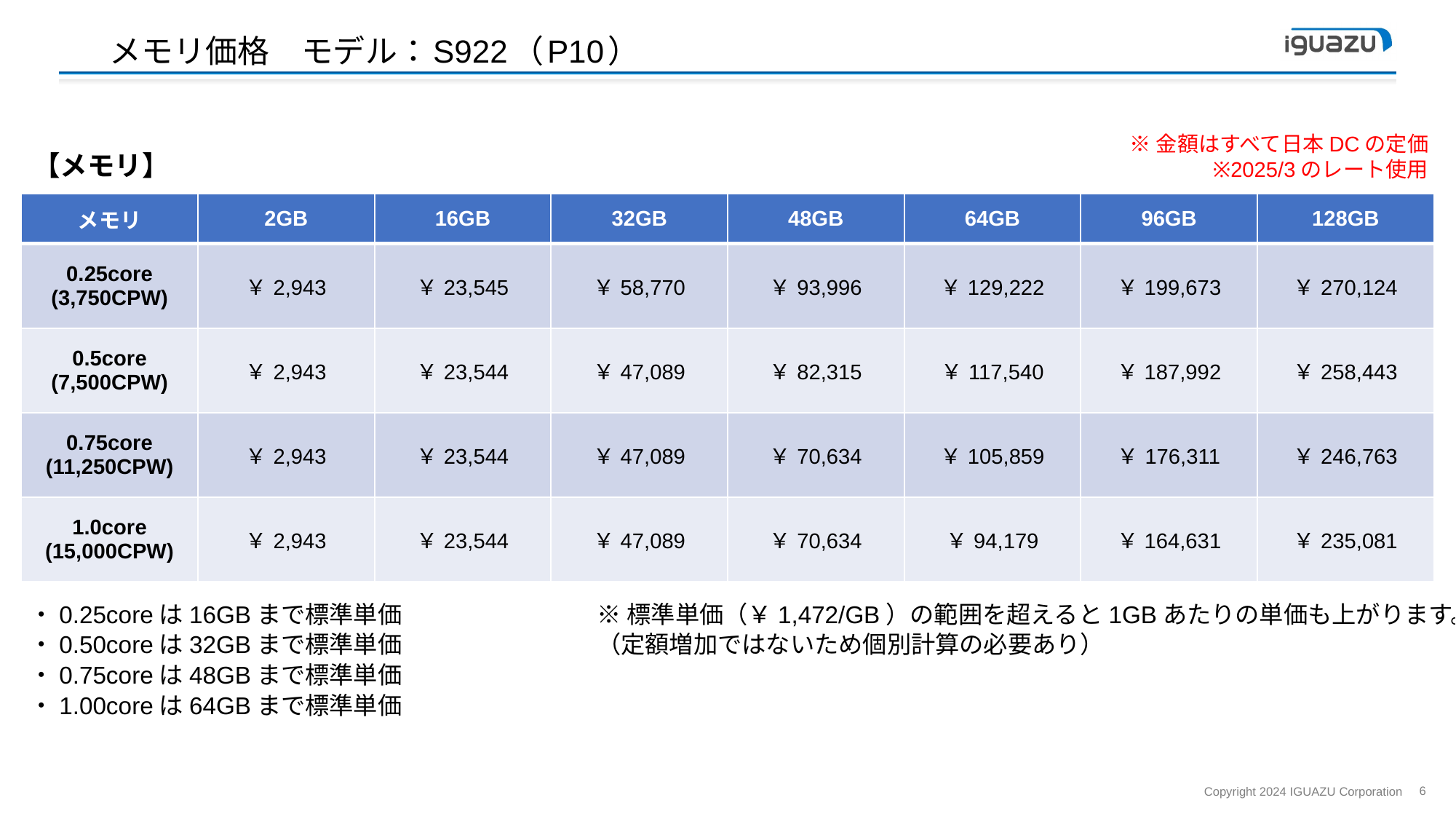

メモリ価格　モデル：S922（P10）
※金額はすべて日本DCの定価
※2025/3のレート使用
【メモリ】
| メモリ | 2GB | 16GB | 32GB | 48GB | 64GB | 96GB | 128GB |
| --- | --- | --- | --- | --- | --- | --- | --- |
| 0.25core (3,750CPW) | ￥2,943 | ￥23,545 | ￥58,770 | ￥93,996 | ￥129,222 | ￥199,673 | ￥270,124 |
| 0.5core (7,500CPW) | ￥2,943 | ￥23,544 | ￥47,089 | ￥82,315 | ￥117,540 | ￥187,992 | ￥258,443 |
| 0.75core (11,250CPW) | ￥2,943 | ￥23,544 | ￥47,089 | ￥70,634 | ￥105,859 | ￥176,311 | ￥246,763 |
| 1.0core (15,000CPW) | ￥2,943 | ￥23,544 | ￥47,089 | ￥70,634 | ￥94,179 | ￥164,631 | ￥235,081 |
・0.25coreは16GBまで標準単価
・0.50coreは32GBまで標準単価
・0.75coreは48GBまで標準単価
・1.00coreは64GBまで標準単価
※標準単価（￥1,472/GB）の範囲を超えると1GBあたりの単価も上がります。
（定額増加ではないため個別計算の必要あり）